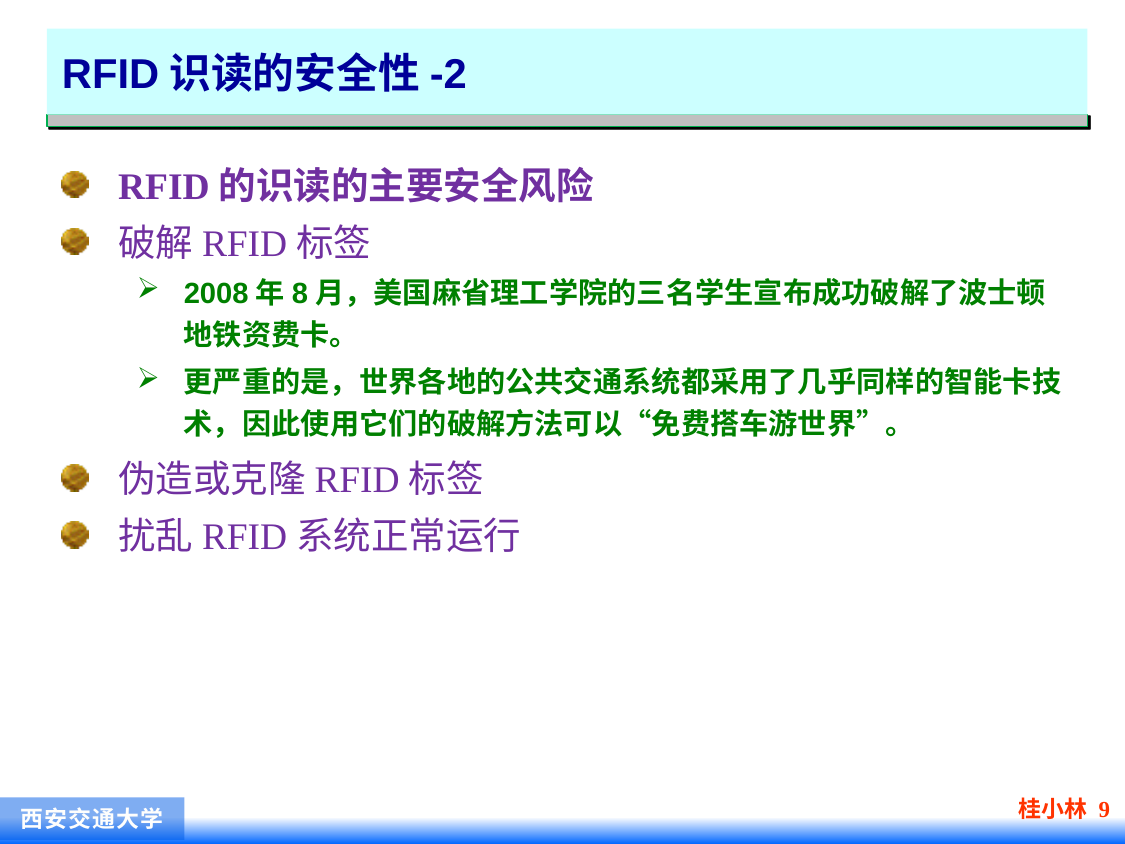

# RFID识读的安全性-2
RFID的识读的主要安全风险
破解RFID标签
2008年8月，美国麻省理工学院的三名学生宣布成功破解了波士顿地铁资费卡。
更严重的是，世界各地的公共交通系统都采用了几乎同样的智能卡技术，因此使用它们的破解方法可以“免费搭车游世界”。
伪造或克隆RFID标签
扰乱RFID系统正常运行

桂小林 9